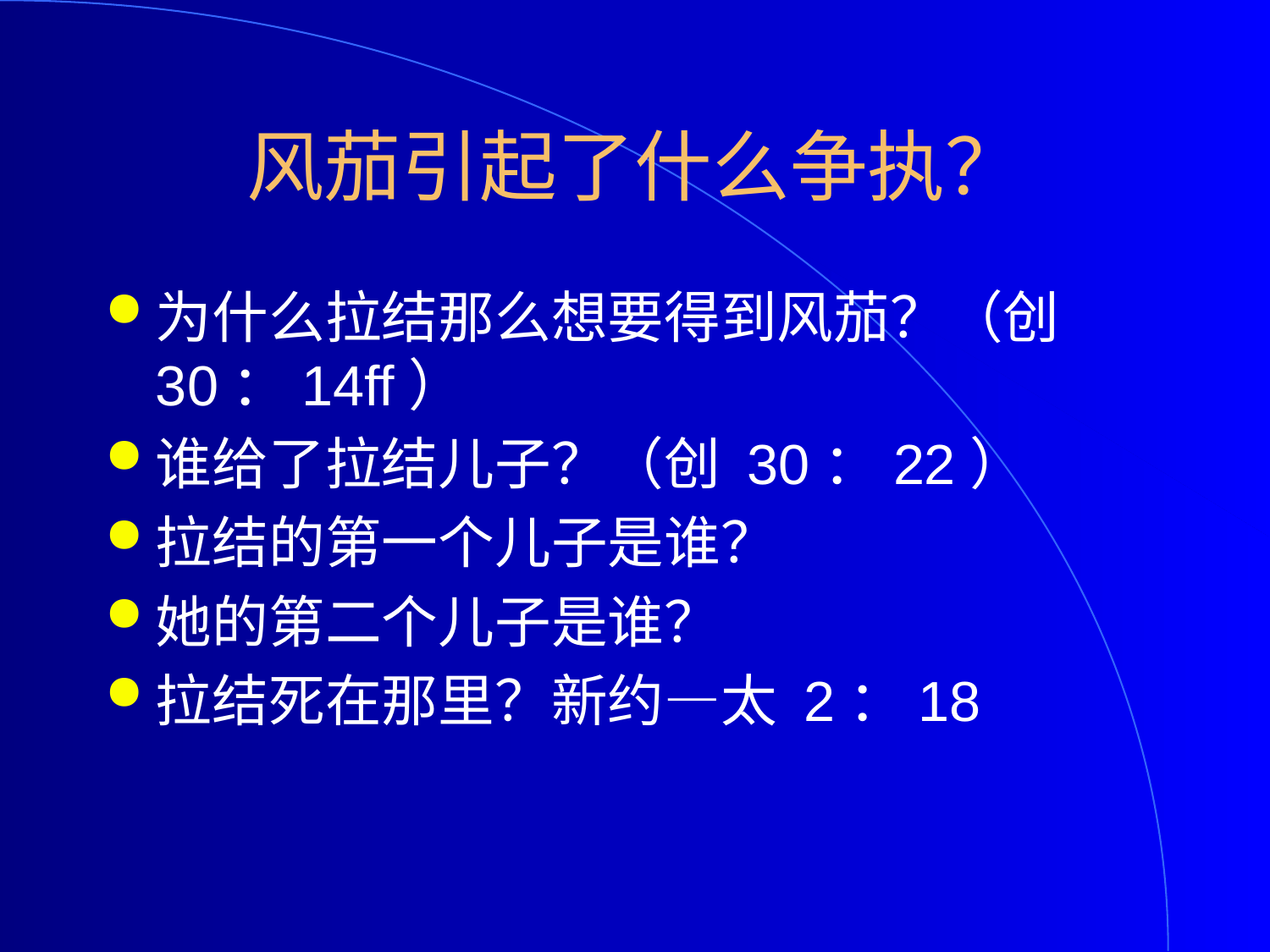

# 风茄引起了什么争执？
为什么拉结那么想要得到风茄？（创 30：14ff）
谁给了拉结儿子？（创 30：22）
拉结的第一个儿子是谁？
她的第二个儿子是谁？
拉结死在那里？新约—太 2：18